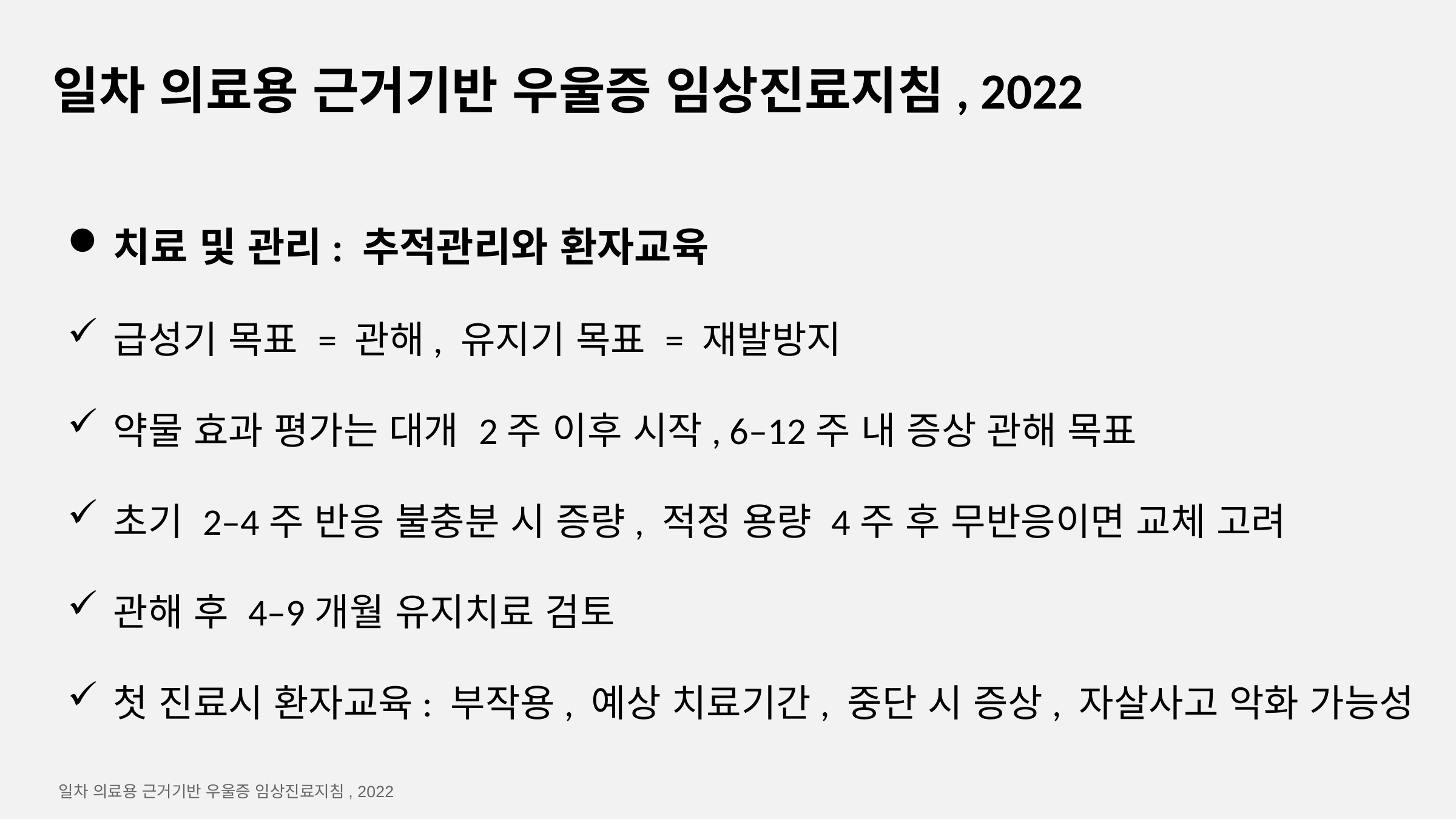

일차 의료용 근거기반 우울증 임상진료지침, 2022
치료 및 관리: 추적관리와 환자교육
급성기 목표 = 관해, 유지기 목표 = 재발방지
약물 효과 평가는 대개 2주 이후 시작, 6–12주 내 증상 관해 목표
초기 2–4주 반응 불충분 시 증량, 적정 용량 4주 후 무반응이면 교체 고려
관해 후 4–9개월 유지치료 검토
첫 진료시 환자교육: 부작용, 예상 치료기간, 중단 시 증상, 자살사고 악화 가능성
일차 의료용 근거기반 우울증 임상진료지침, 2022